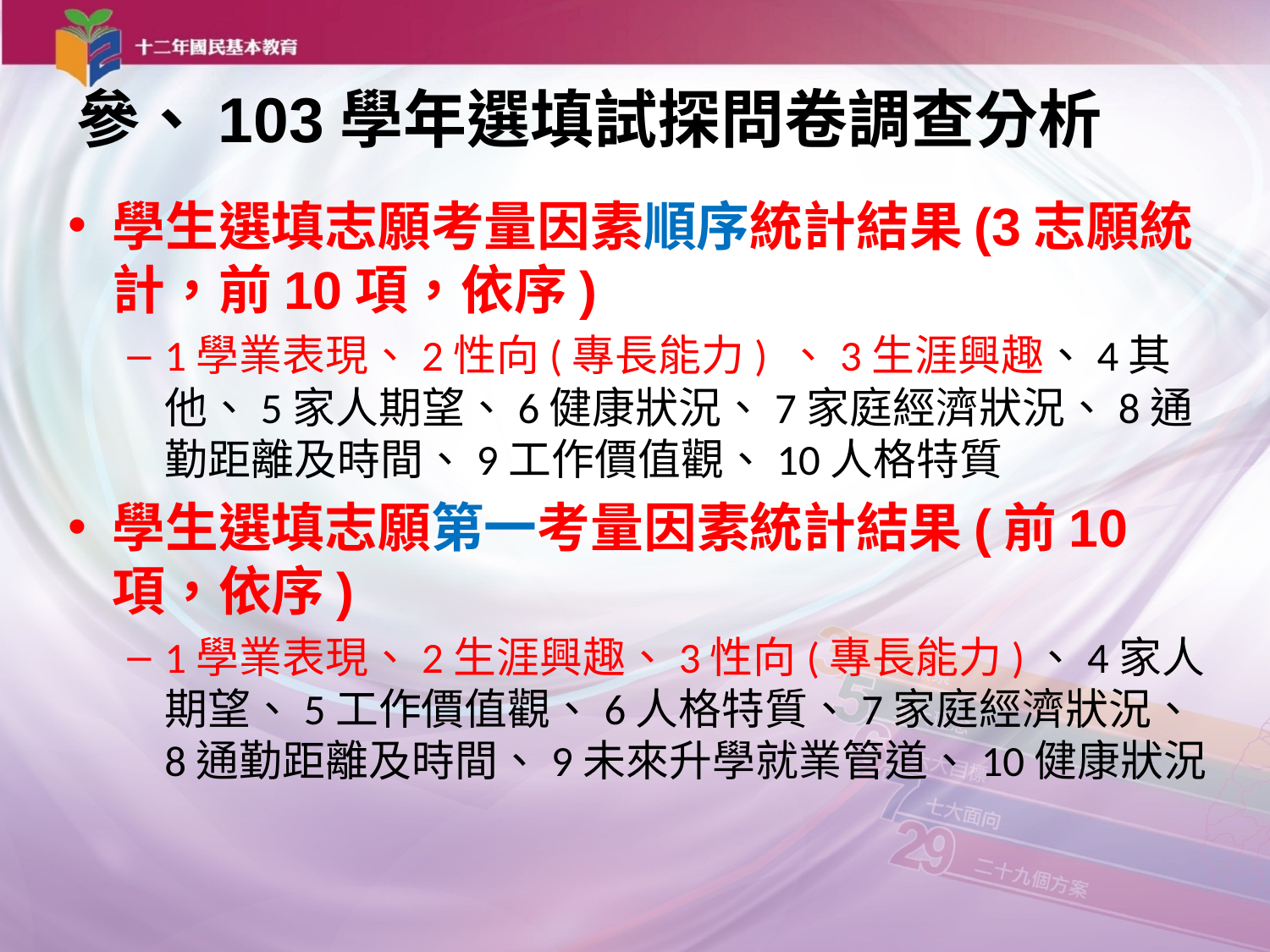

# 參、103學年選填試探問卷調查分析
學生選填志願考量因素順序統計結果(3志願統計，前10項，依序)
1學業表現、2性向(專長能力) 、3生涯興趣、4其他、5家人期望、6健康狀況、7家庭經濟狀況、8通勤距離及時間、9工作價值觀、10人格特質
學生選填志願第一考量因素統計結果(前10項，依序)
1學業表現、2生涯興趣、3性向(專長能力)、4家人期望、5工作價值觀、6人格特質、7家庭經濟狀況、8通勤距離及時間、9未來升學就業管道、10健康狀況